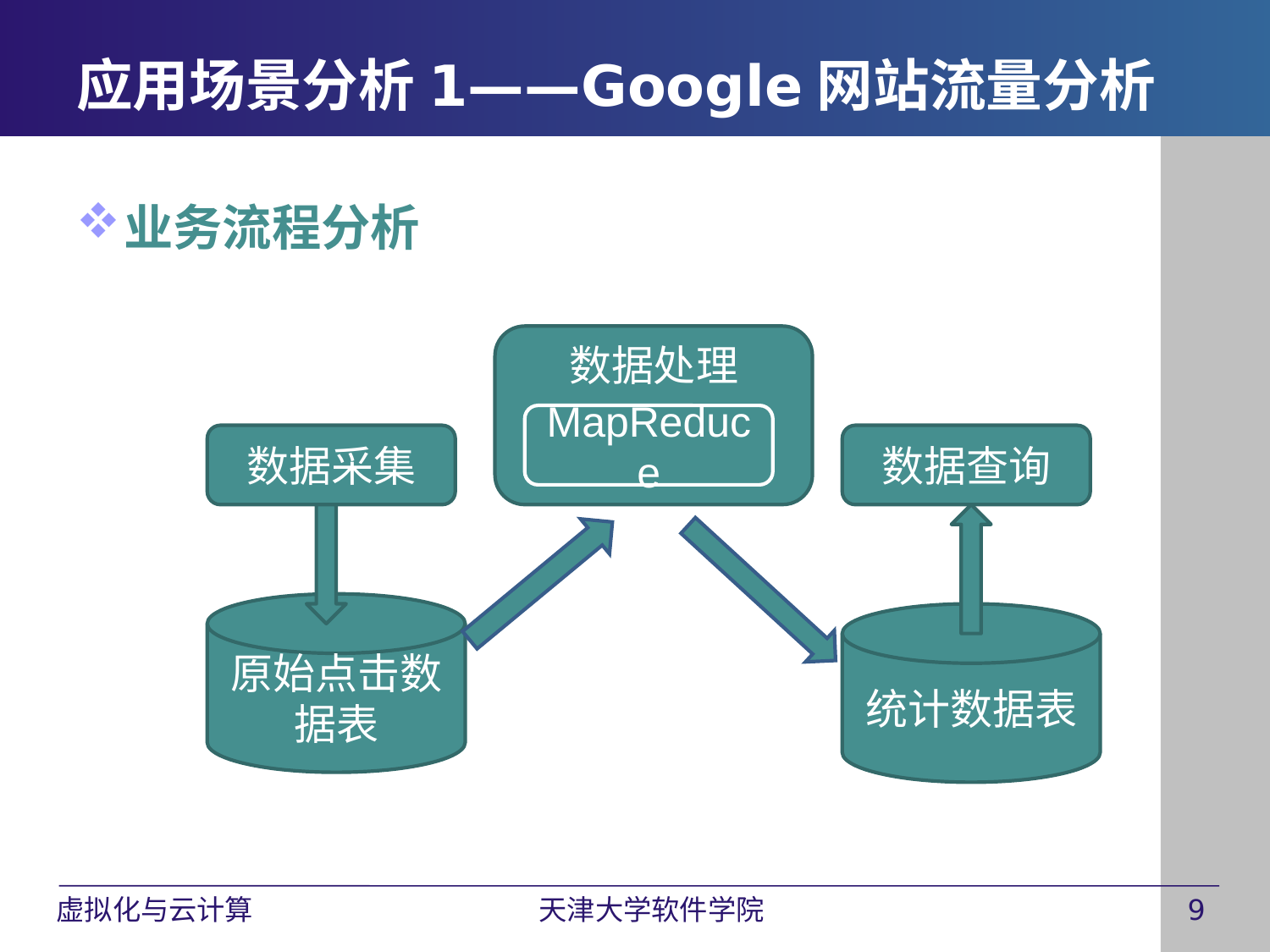

业务流程分析

应用场景分析1——Google网站流量分析
数据处理

MapReduce
数据采集
数据查询

原始点击数据表
统计数据表